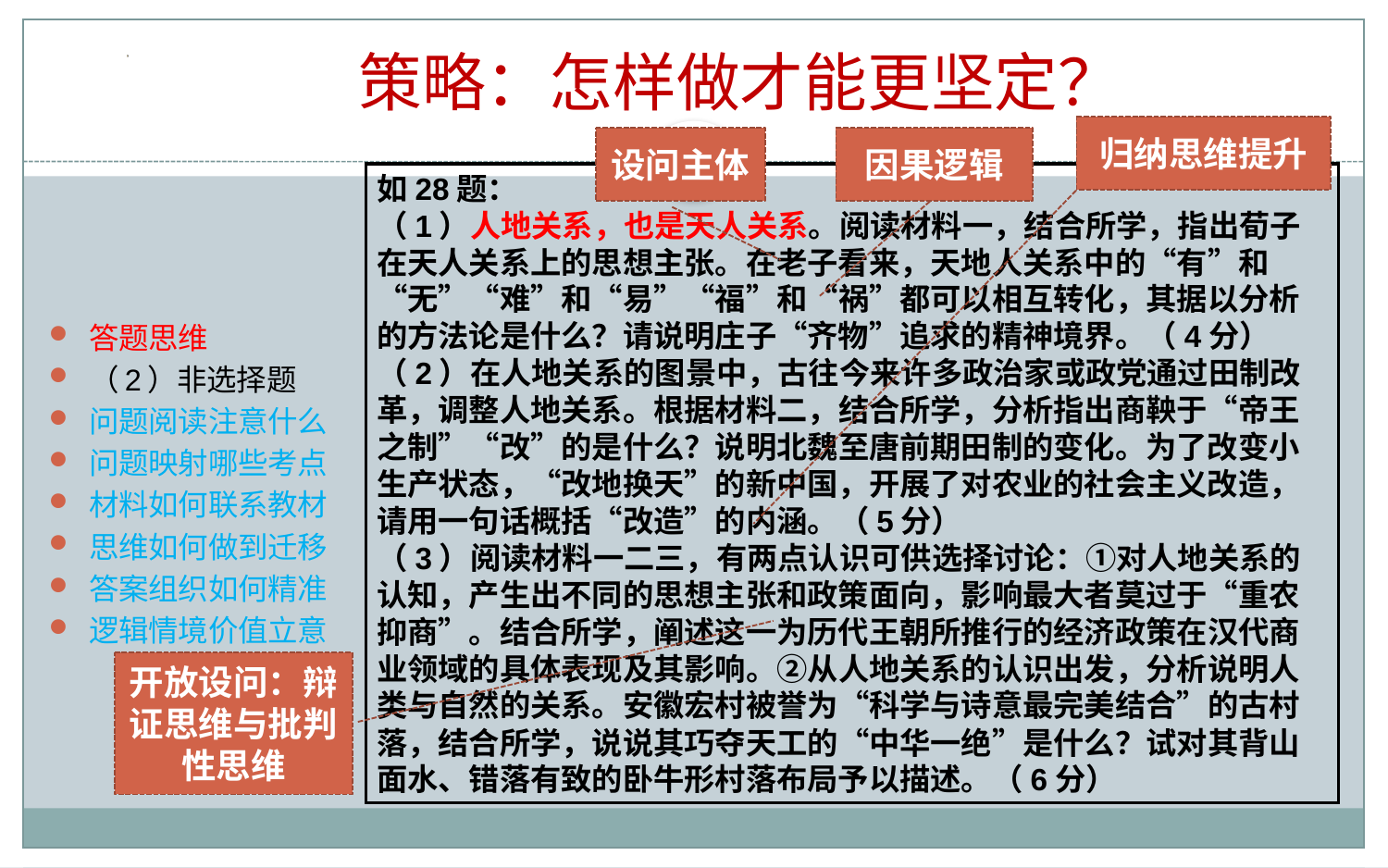

策略：怎样做才能更坚定？
归纳思维提升
设问主体
因果逻辑
如28题：
（1）人地关系，也是天人关系。阅读材料一，结合所学，指出荀子在天人关系上的思想主张。在老子看来，天地人关系中的“有”和“无”“难”和“易”“福”和“祸”都可以相互转化，其据以分析的方法论是什么？请说明庄子“齐物”追求的精神境界。（4分）
（2）在人地关系的图景中，古往今来许多政治家或政党通过田制改革，调整人地关系。根据材料二，结合所学，分析指出商鞅于“帝王之制”“改”的是什么？说明北魏至唐前期田制的变化。为了改变小生产状态，“改地换天”的新中国，开展了对农业的社会主义改造，请用一句话概括“改造”的内涵。（5分）
（3）阅读材料一二三，有两点认识可供选择讨论：①对人地关系的认知，产生出不同的思想主张和政策面向，影响最大者莫过于“重农抑商”。结合所学，阐述这一为历代王朝所推行的经济政策在汉代商业领域的具体表现及其影响。②从人地关系的认识出发，分析说明人类与自然的关系。安徽宏村被誉为“科学与诗意最完美结合”的古村落，结合所学，说说其巧夺天工的“中华一绝”是什么？试对其背山面水、错落有致的卧牛形村落布局予以描述。（6分）
答题思维
（2）非选择题
问题阅读注意什么
问题映射哪些考点
材料如何联系教材
思维如何做到迁移
答案组织如何精准
逻辑情境价值立意
开放设问：辩证思维与批判性思维